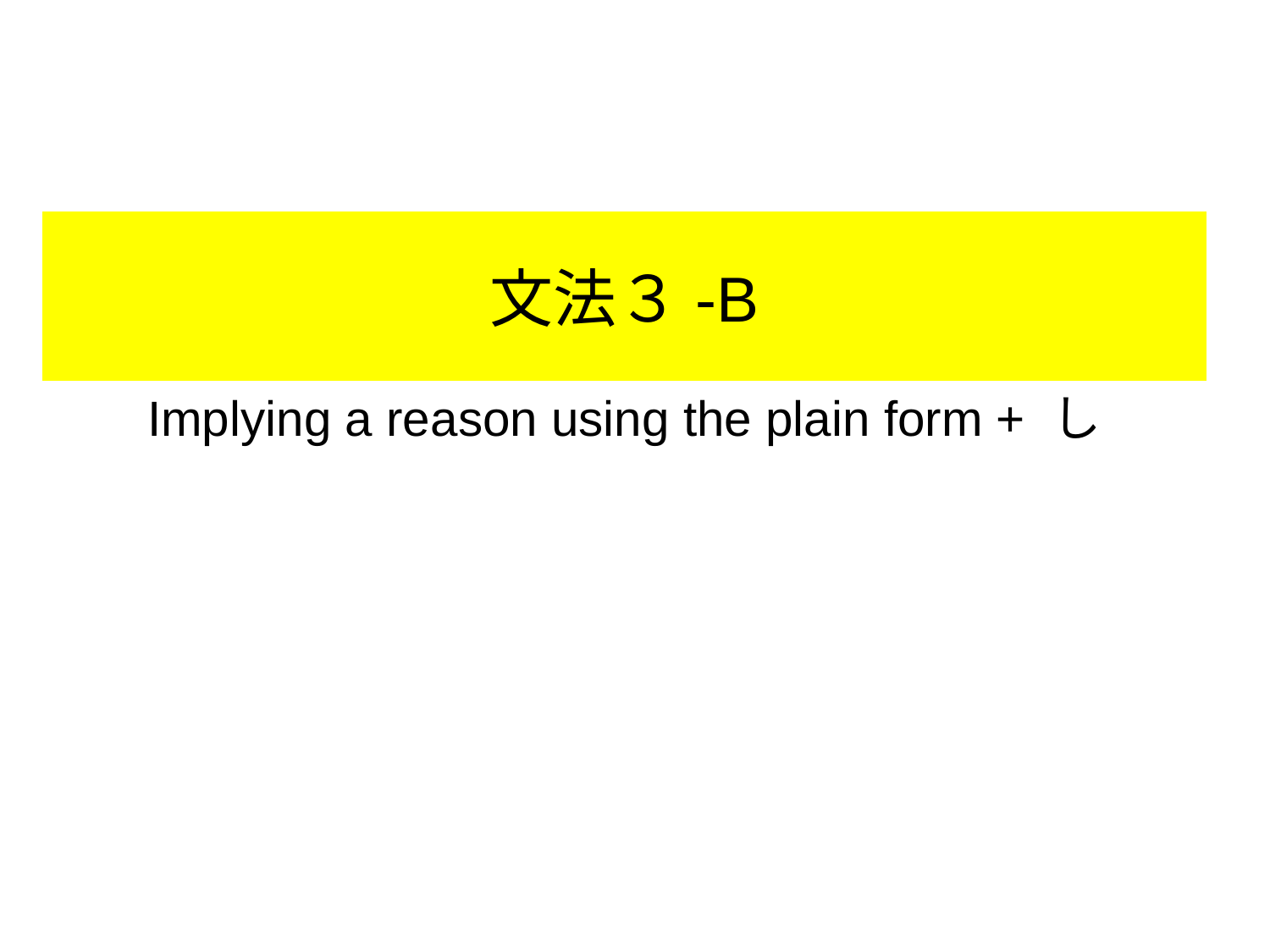

# 文法３-B
Implying a reason using the plain form + し